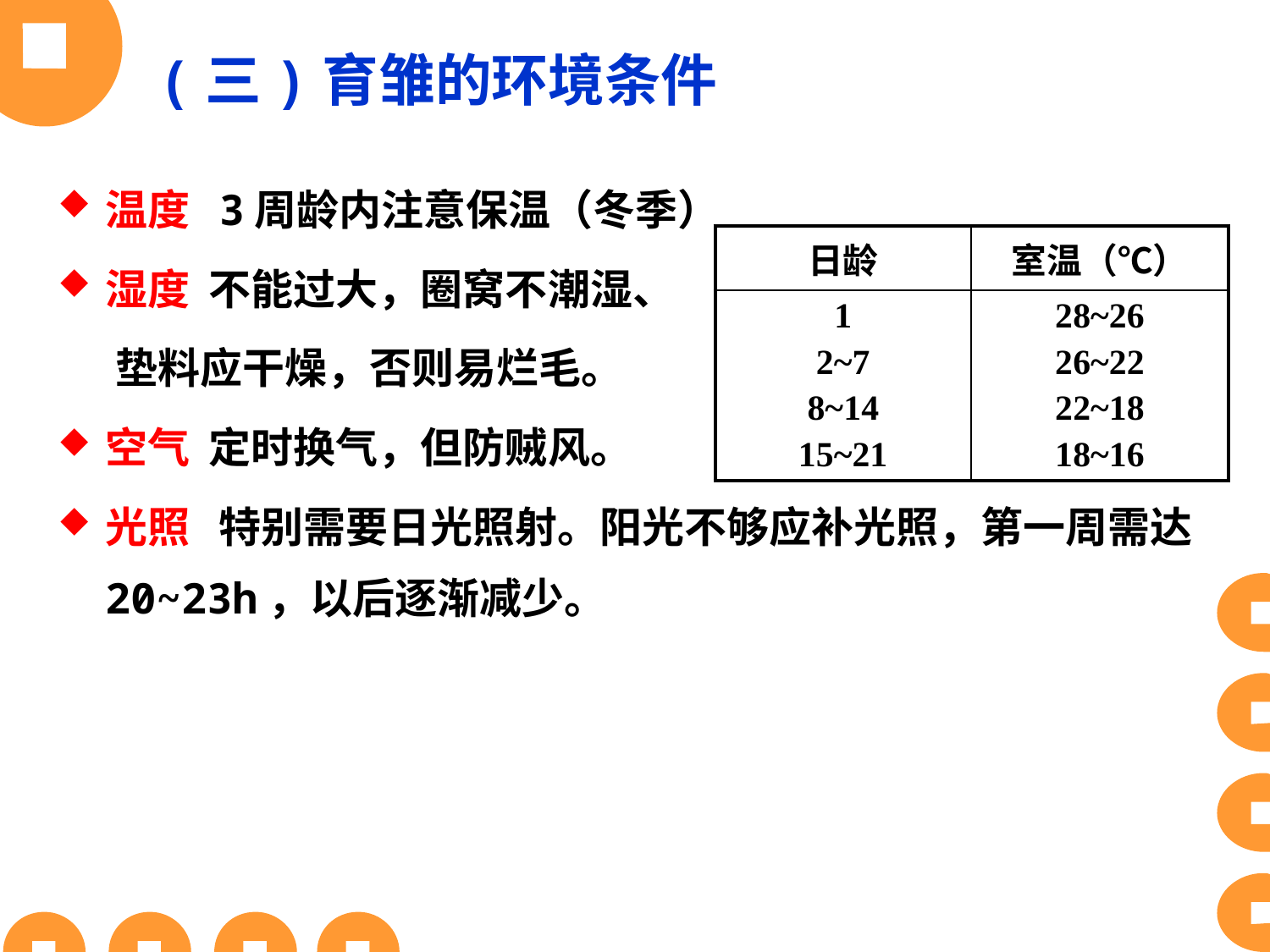

# (三)育雏的环境条件
温度  3周龄内注意保温（冬季）
湿度  不能过大，圈窝不潮湿、
     垫料应干燥，否则易烂毛。
空气  定时换气，但防贼风。
光照   特别需要日光照射。阳光不够应补光照，第一周需达  20~23h，以后逐渐减少。

| 日龄 | 室温（℃） |
| --- | --- |
| 1 2~7 8~14 15~21 | 28~26 26~22 22~18 18~16 |